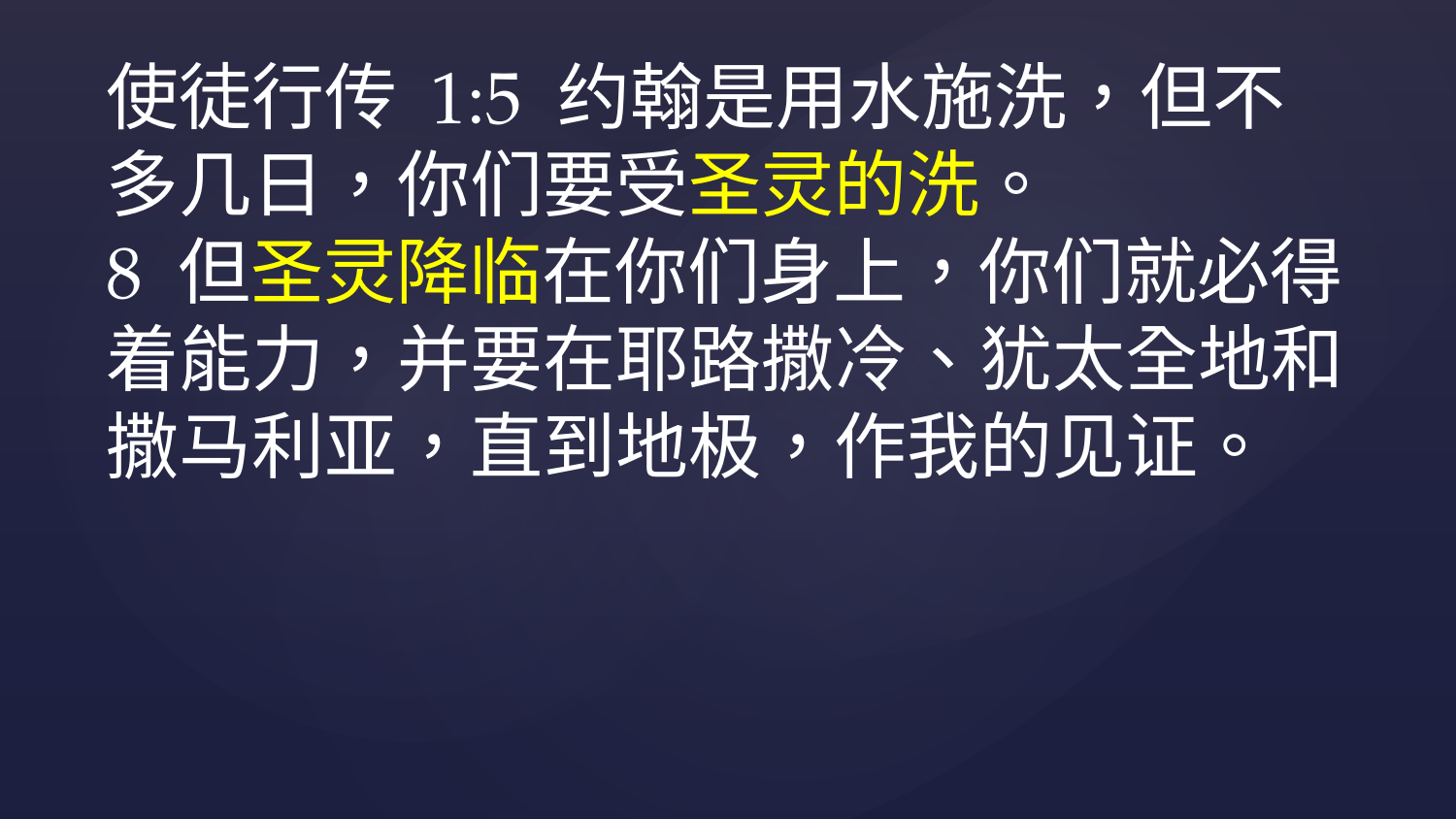

使徒行传 1:5 约翰是用水施洗，但不多几日，你们要受圣灵的洗。
8 但圣灵降临在你们身上，你们就必得着能力，并要在耶路撒冷、犹太全地和撒马利亚，直到地极，作我的见证。